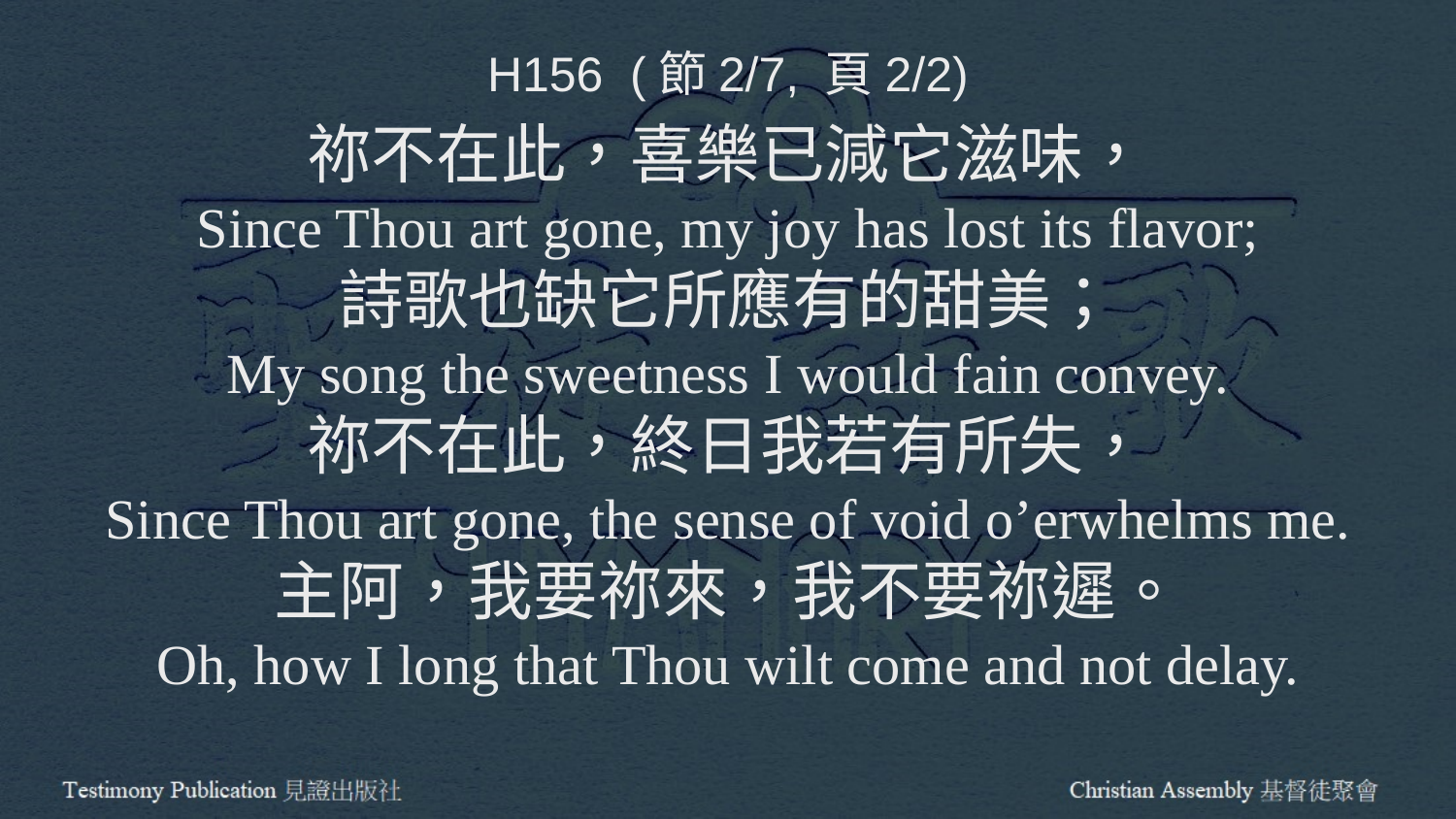

H156  (節2/7, 頁2/2)
祢不在此，喜樂已減它滋味，
Since Thou art gone, my joy has lost its flavor;
詩歌也缺它所應有的甜美；
My song the sweetness I would fain convey.
祢不在此，終日我若有所失，
Since Thou art gone, the sense of void o’erwhelms me.
主阿，我要祢來，我不要祢遲。
Oh, how I long that Thou wilt come and not delay.